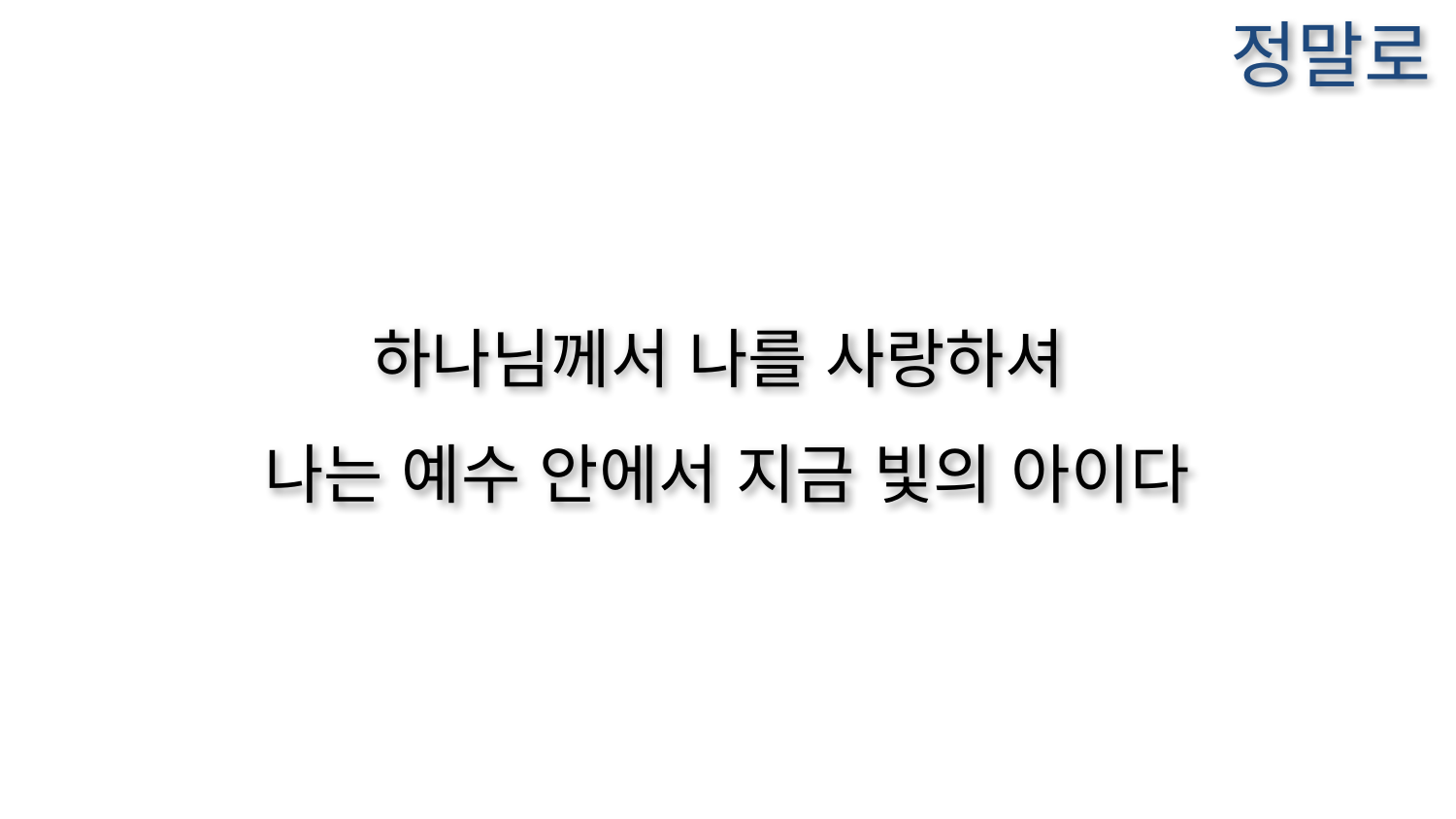

정말로
하나님께서 나를 사랑하셔
나는 예수 안에서 지금 빛의 아이다